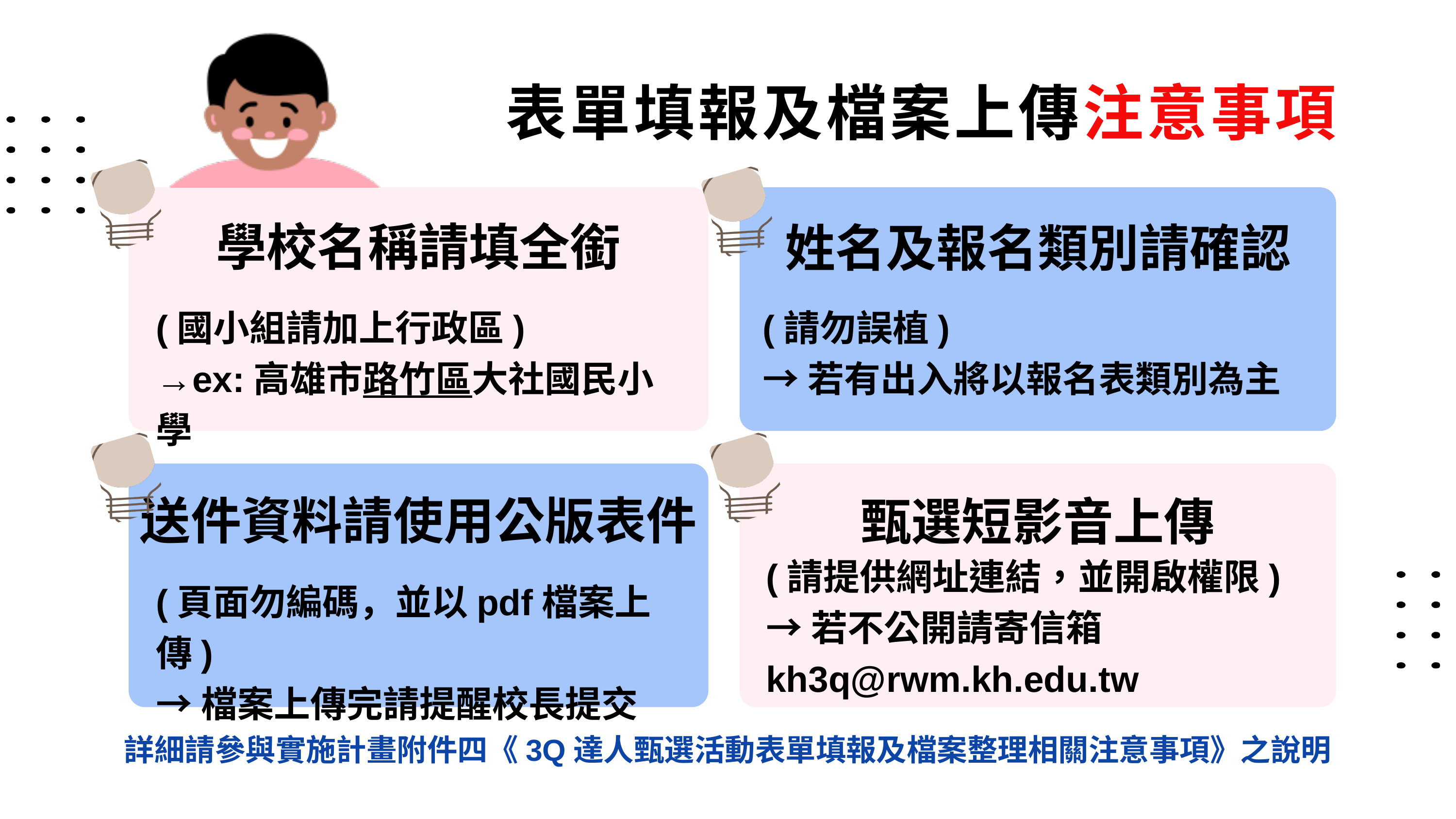

表單填報及檔案上傳注意事項

學校名稱請填全銜
姓名及報名類別請確認
(國小組請加上行政區)
→ex:高雄市路竹區大社國民小學

(請勿誤植)
→若有出入將以報名表類別為主

送件資料請使用公版表件
甄選短影音上傳
(請提供網址連結，並開啟權限)
→若不公開請寄信箱 kh3q@rwm.kh.edu.tw

(頁面勿編碼，並以pdf檔案上傳)
→檔案上傳完請提醒校長提交

詳細請參與實施計畫附件四《3Q達人甄選活動表單填報及檔案整理相關注意事項》之說明